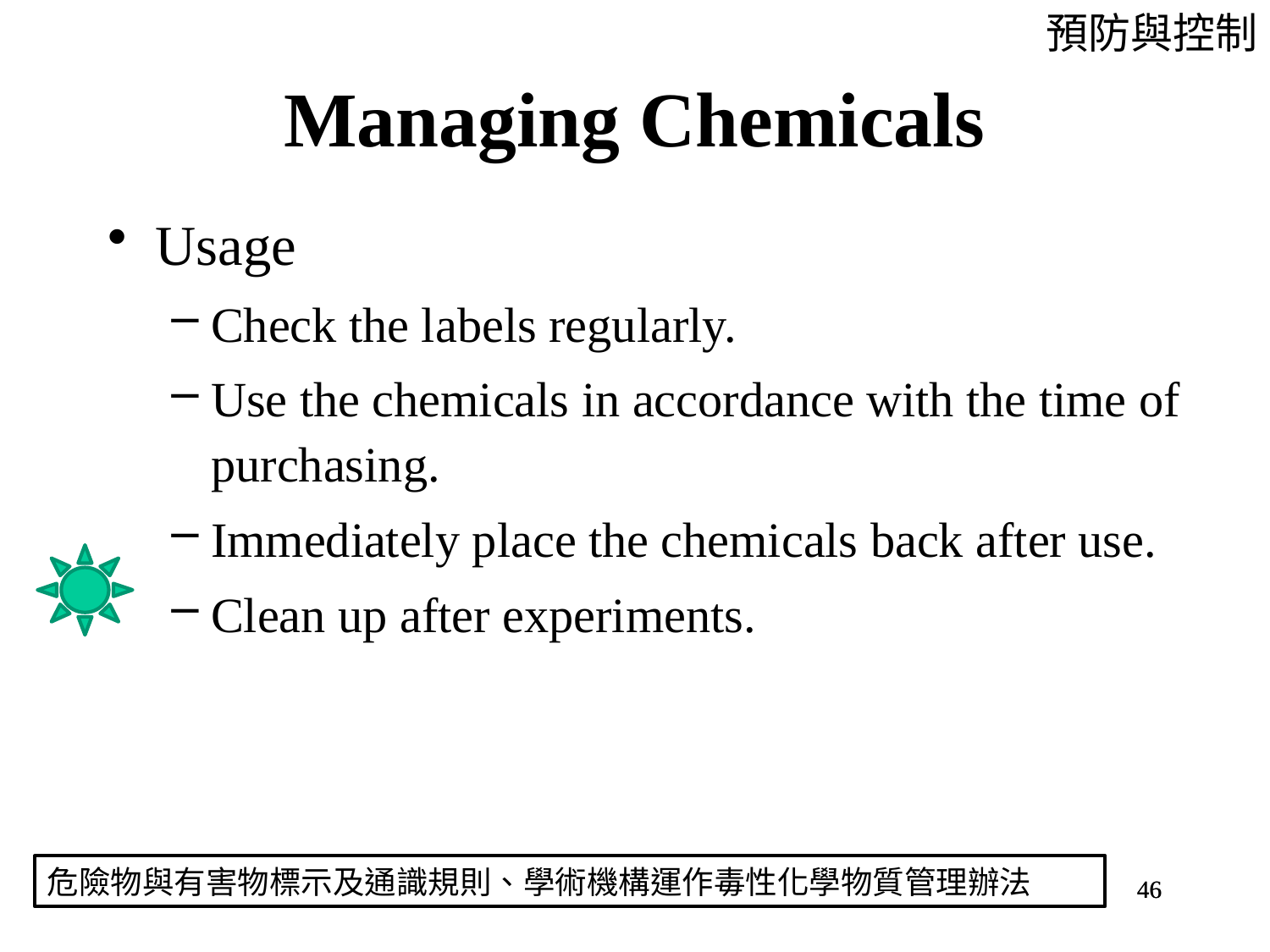

預防與控制
# Managing Chemicals
Usage
Check the labels regularly.
Use the chemicals in accordance with the time of purchasing.
Immediately place the chemicals back after use.
Clean up after experiments.

危險物與有害物標示及通識規則、學術機構運作毒性化學物質管理辦法
46
46